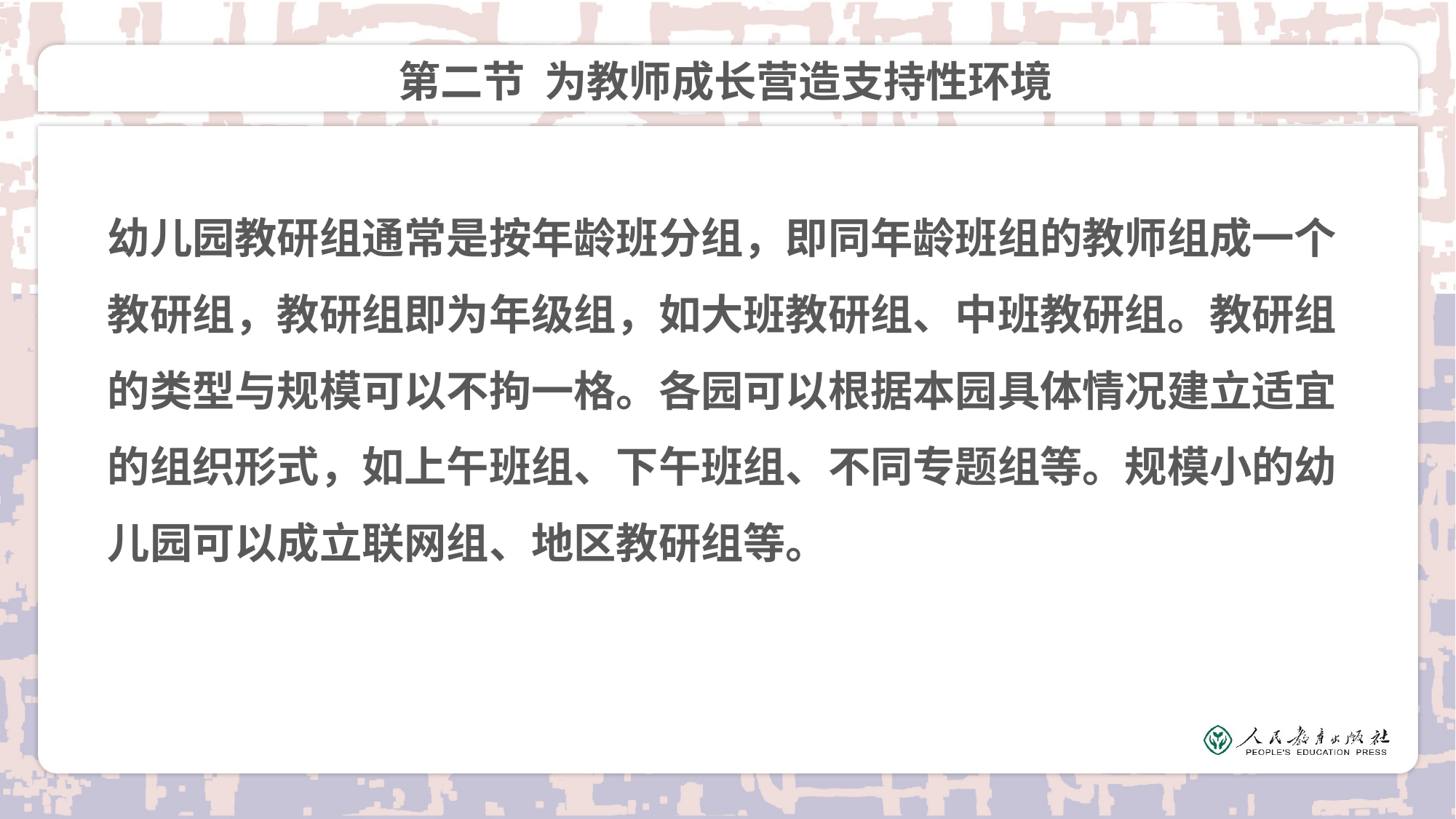

# 第二节  为教师成长营造支持性环境
幼儿园教研组通常是按年龄班分组，即同年龄班组的教师组成一个教研组，教研组即为年级组，如大班教研组、中班教研组。教研组的类型与规模可以不拘一格。各园可以根据本园具体情况建立适宜的组织形式，如上午班组、下午班组、不同专题组等。规模小的幼儿园可以成立联网组、地区教研组等。